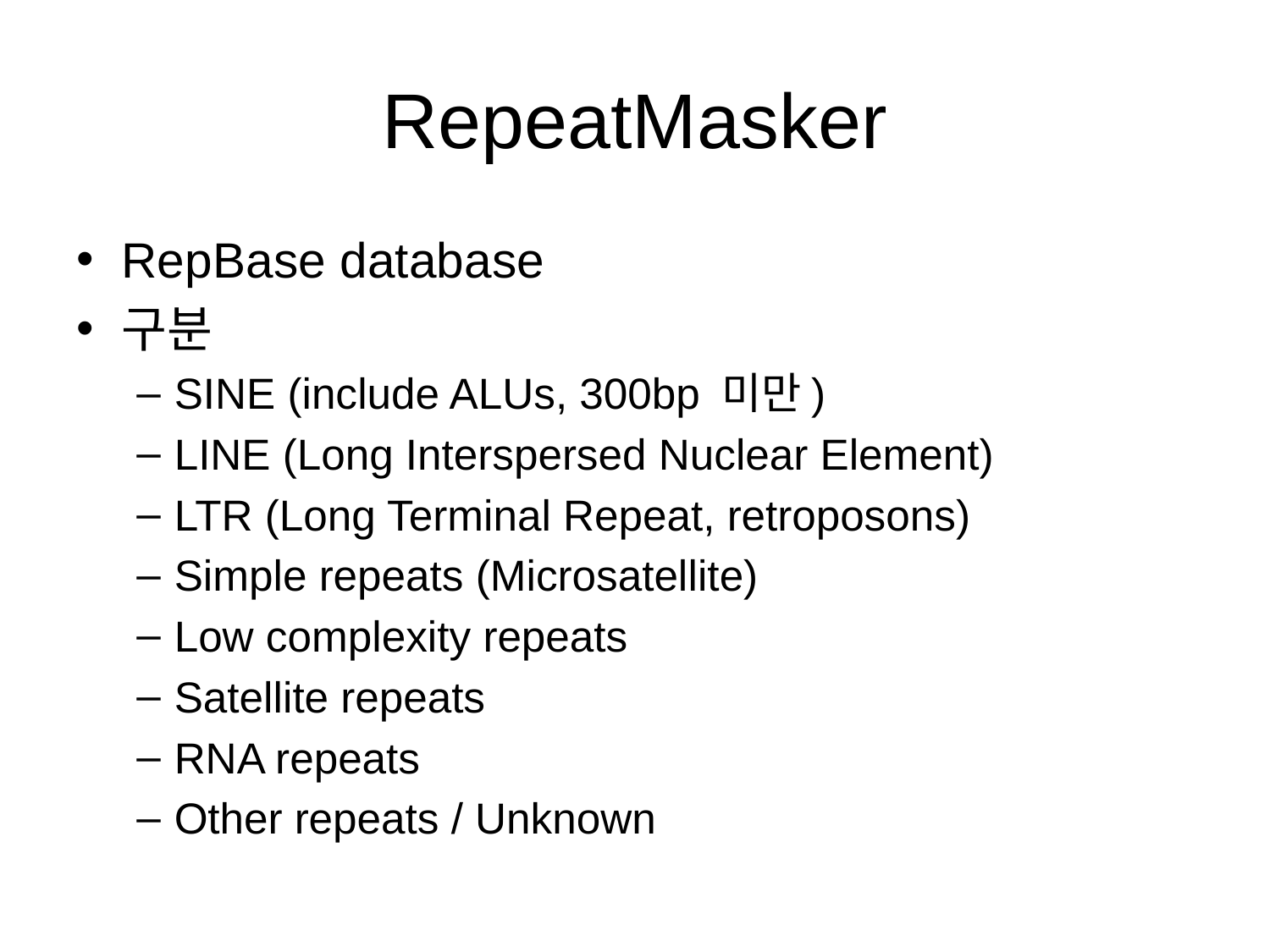

# RepeatMasker
RepBase database
구분
SINE (include ALUs, 300bp 미만)
LINE (Long Interspersed Nuclear Element)
LTR (Long Terminal Repeat, retroposons)
Simple repeats (Microsatellite)
Low complexity repeats
Satellite repeats
RNA repeats
Other repeats / Unknown